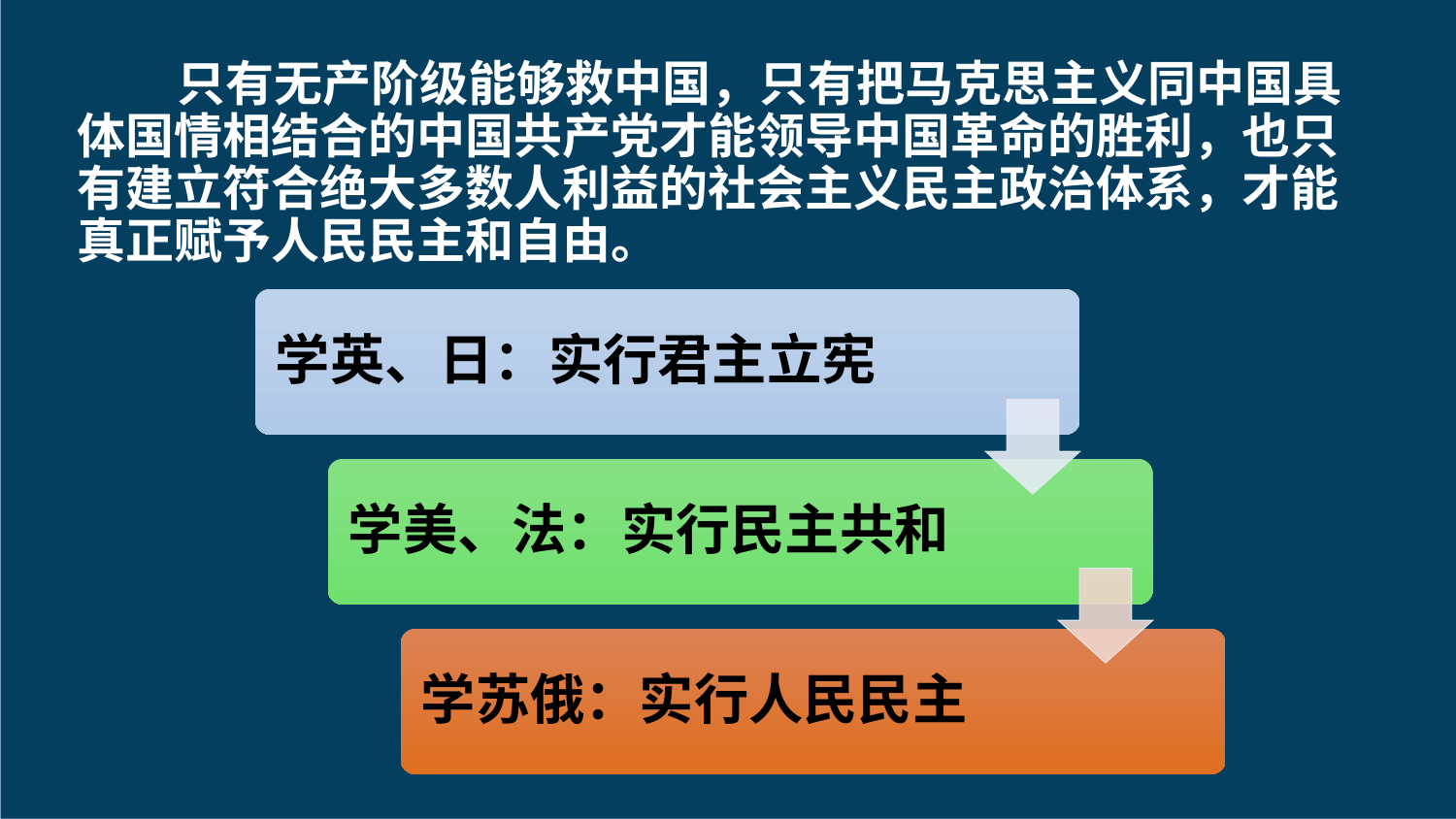

只有无产阶级能够救中国，只有把马克思主义同中国具体国情相结合的中国共产党才能领导中国革命的胜利，也只有建立符合绝大多数人利益的社会主义民主政治体系，才能真正赋予人民民主和自由。
学英、日：实行君主立宪
学美、法：实行民主共和
学苏俄：实行人民民主